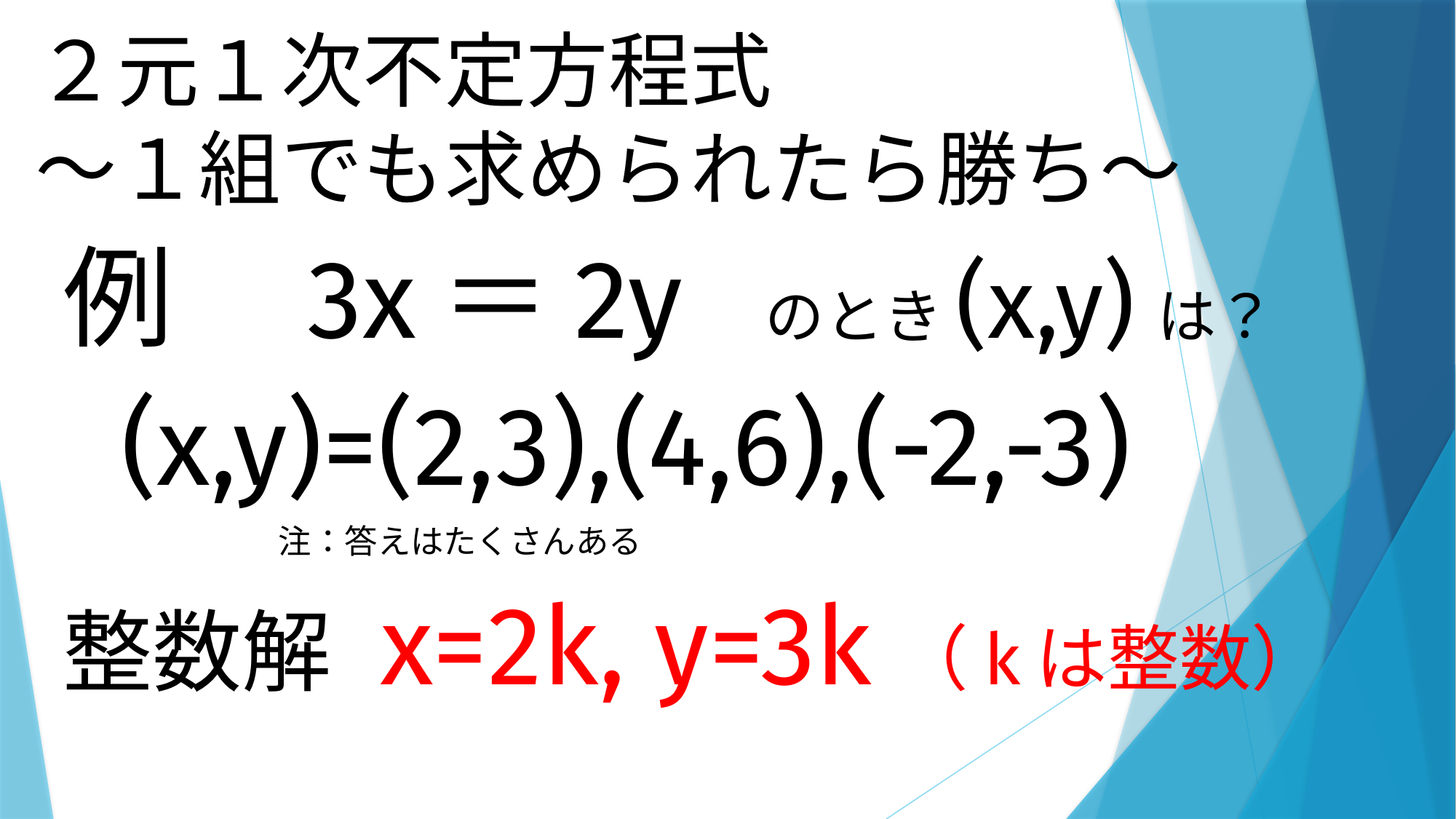

# ２元１次不定方程式　 ～１組でも求められたら勝ち～
例　3x＝2y  のとき(x,y)は？
  (x,y)=(2,3),(4,6),(-2,-3)
                            注：答えはたくさんある
整数解 x=2k, y=3k（kは整数）